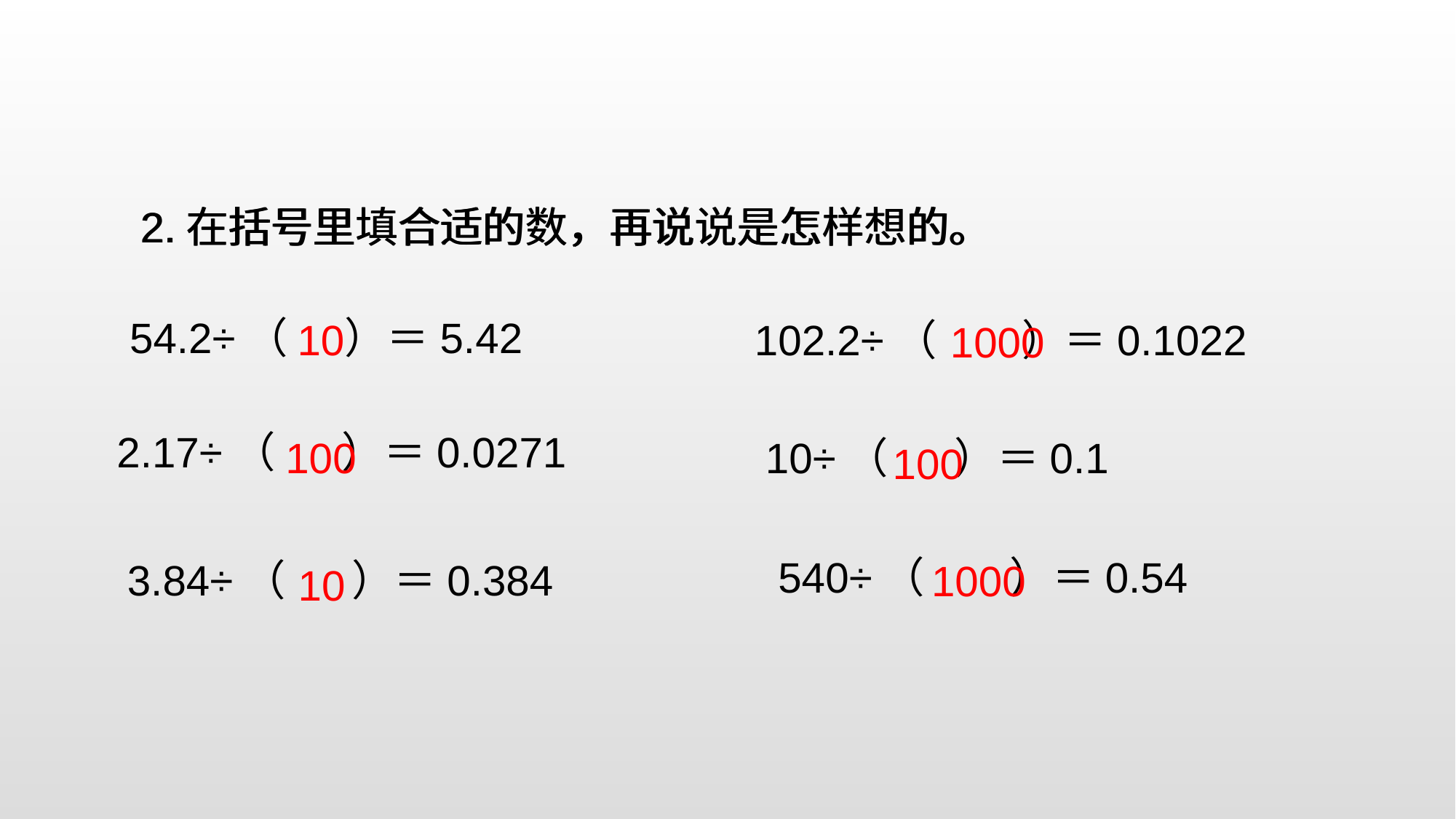

2.在括号里填合适的数，再说说是怎样想的。
2.在括号里填合适的数，再说说是怎样想的。
54.2÷（      ）＝5.42
10
102.2÷（         ）＝0.1022
1000
2.17÷（       ）＝0.0271
100
10÷（       ）＝0.1
100
540÷（         ）＝0.54
3.84÷（       ）＝0.384
1000
 10